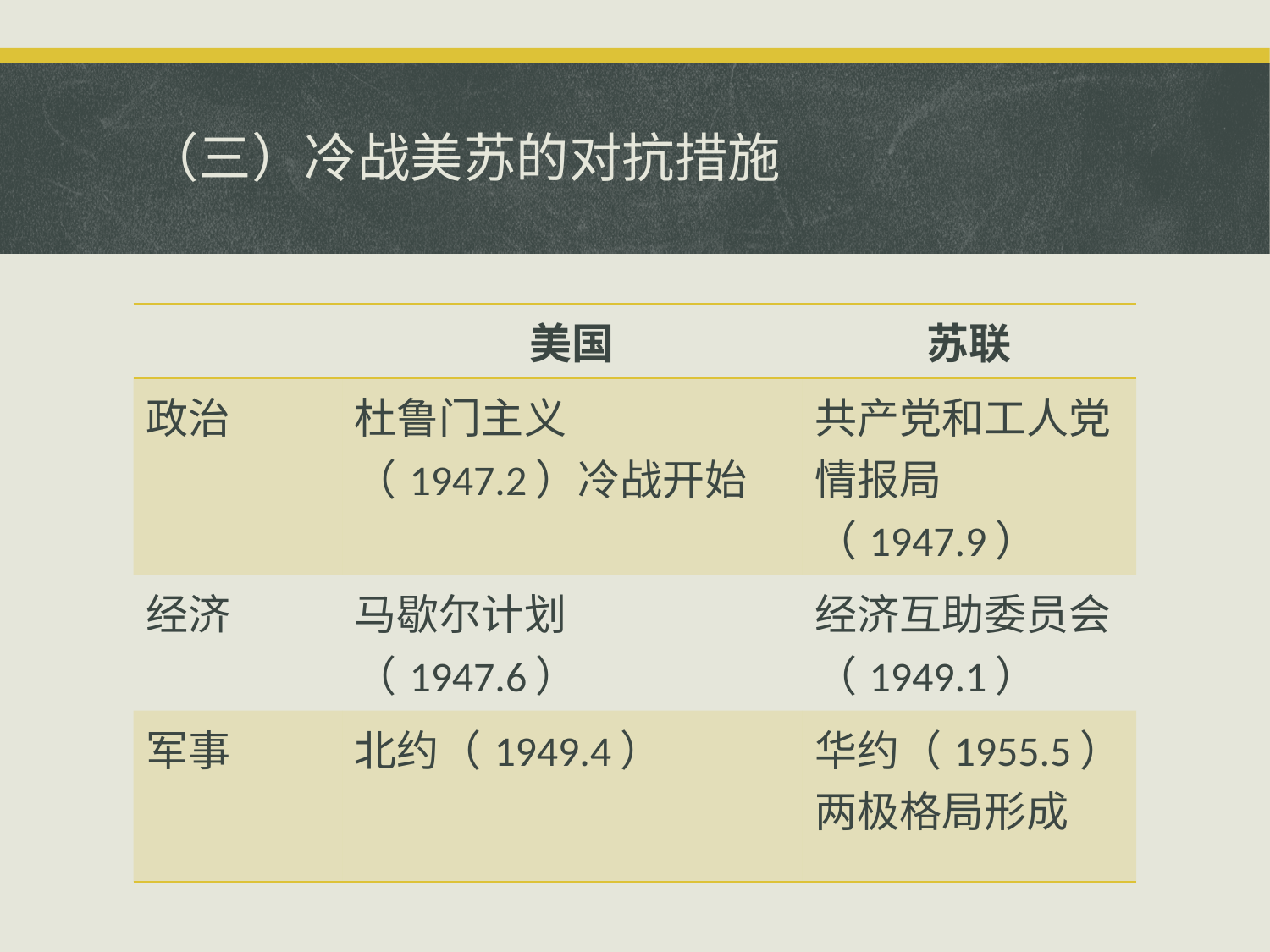

# （三）冷战美苏的对抗措施
|  | 美国 | 苏联 |
| --- | --- | --- |
| 政治 | 杜鲁门主义（1947.2）冷战开始 | 共产党和工人党情报局（1947.9） |
| 经济 | 马歇尔计划（1947.6） | 经济互助委员会（1949.1） |
| 军事 | 北约（1949.4） | 华约（1955.5）两极格局形成 |